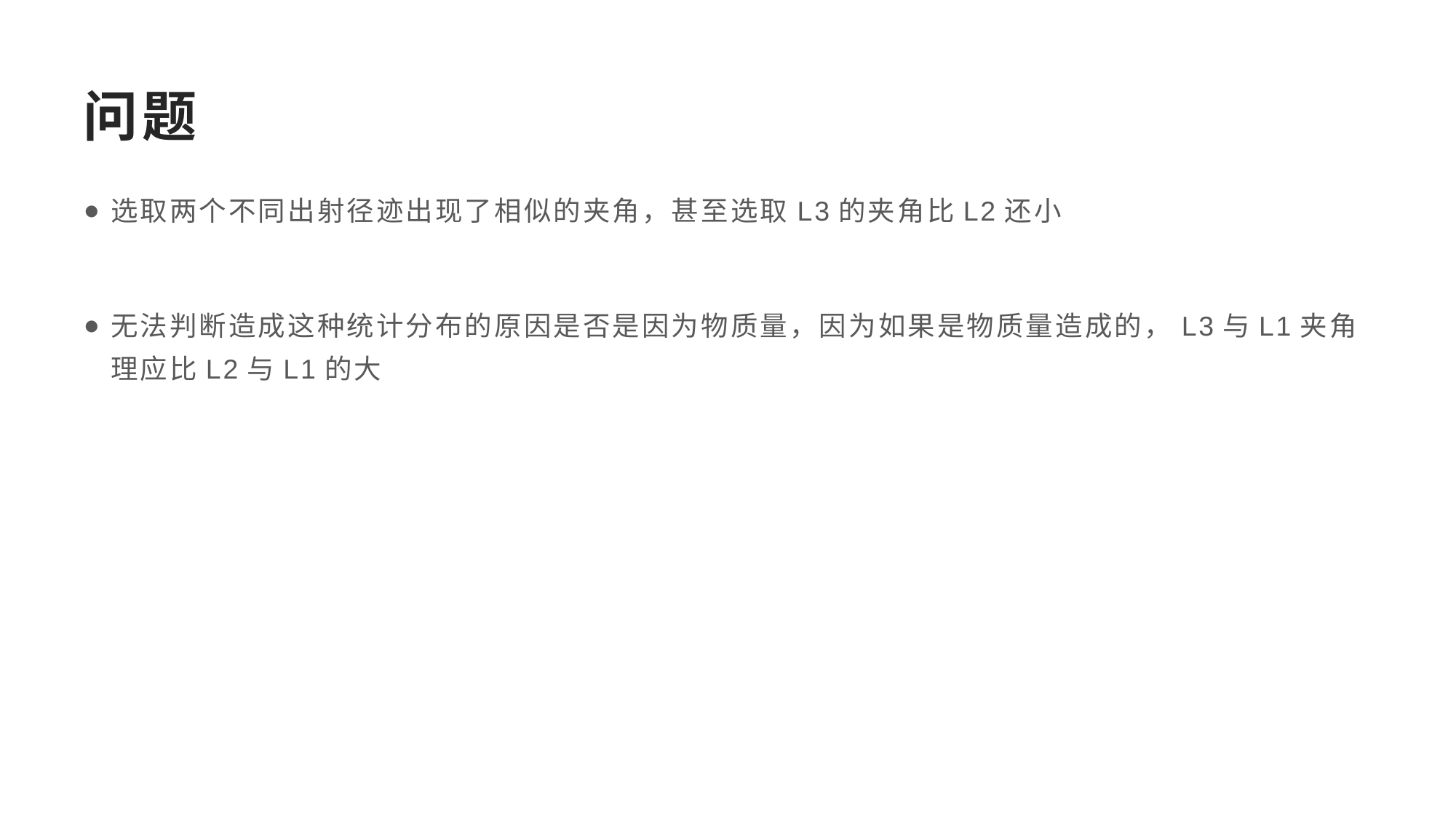

# 问题
选取两个不同出射径迹出现了相似的夹角，甚至选取L3的夹角比L2还小

无法判断造成这种统计分布的原因是否是因为物质量，因为如果是物质量造成的，L3与L1夹角理应比L2与L1的大